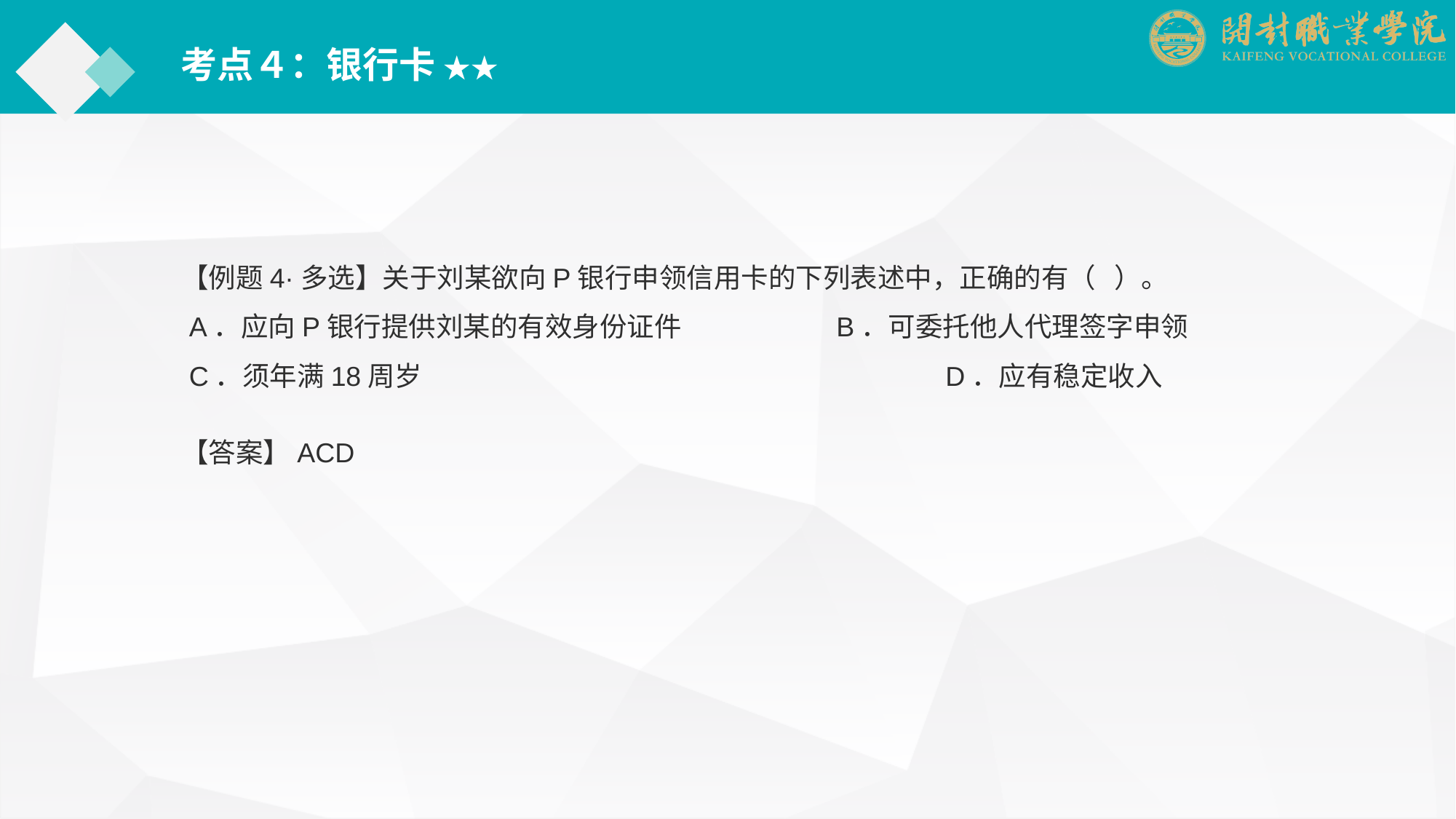

考点４：银行卡 ★★
【例题4·多选】关于刘某欲向P银行申领信用卡的下列表述中，正确的有（   ）。
 A．应向P银行提供刘某的有效身份证件		B．可委托他人代理签字申领
 C．须年满18周岁					D．应有稳定收入
【答案】ACD